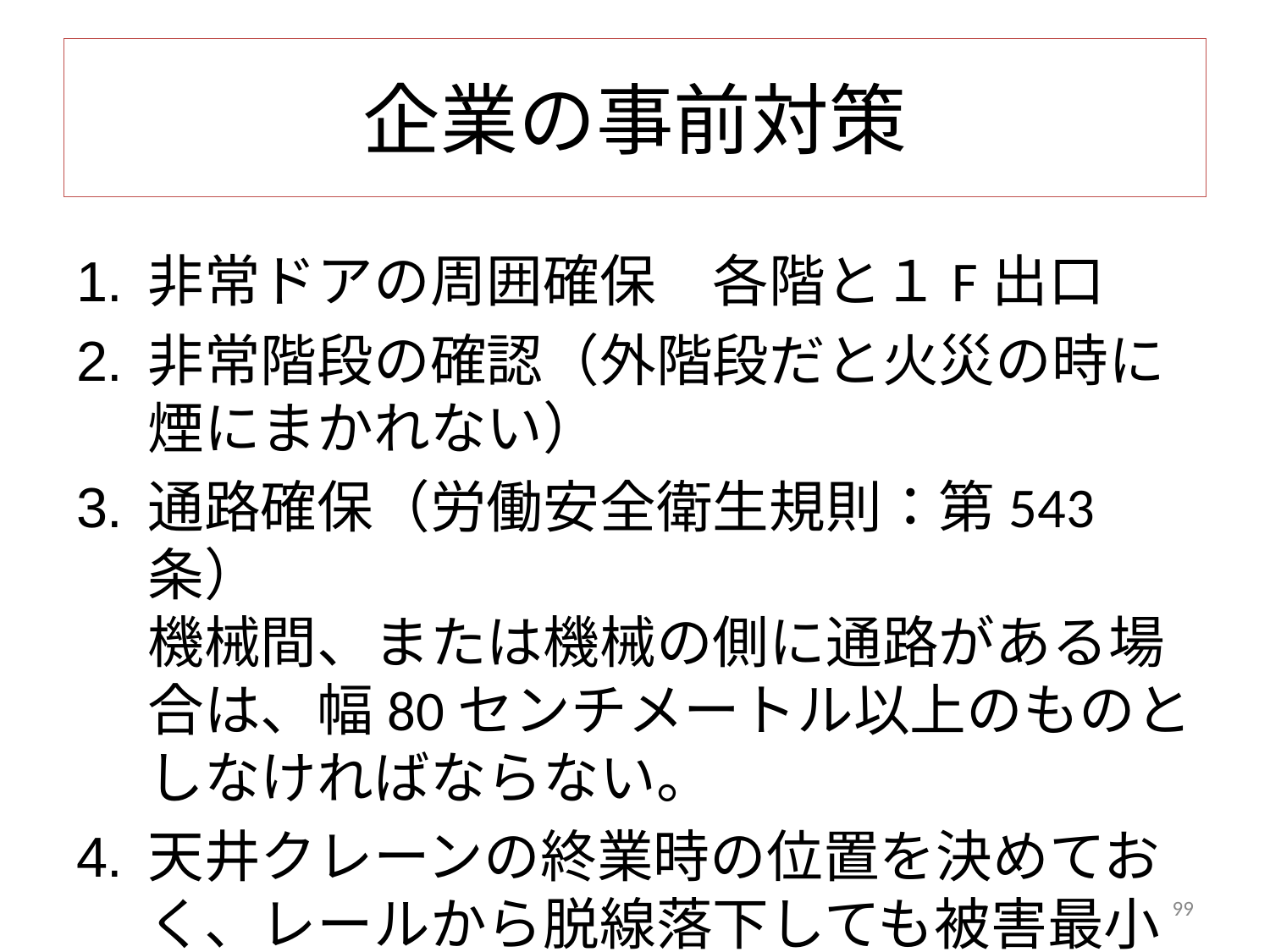

# 企業の事前対策
非常ドアの周囲確保　各階と１F出口
非常階段の確認（外階段だと火災の時に煙にまかれない）
通路確保（労働安全衛生規則：第543条）
機械間、または機械の側に通路がある場合は、幅80センチメートル以上のものとしなければならない。
天井クレーンの終業時の位置を決めておく、レールから脱線落下しても被害最小限に。
99